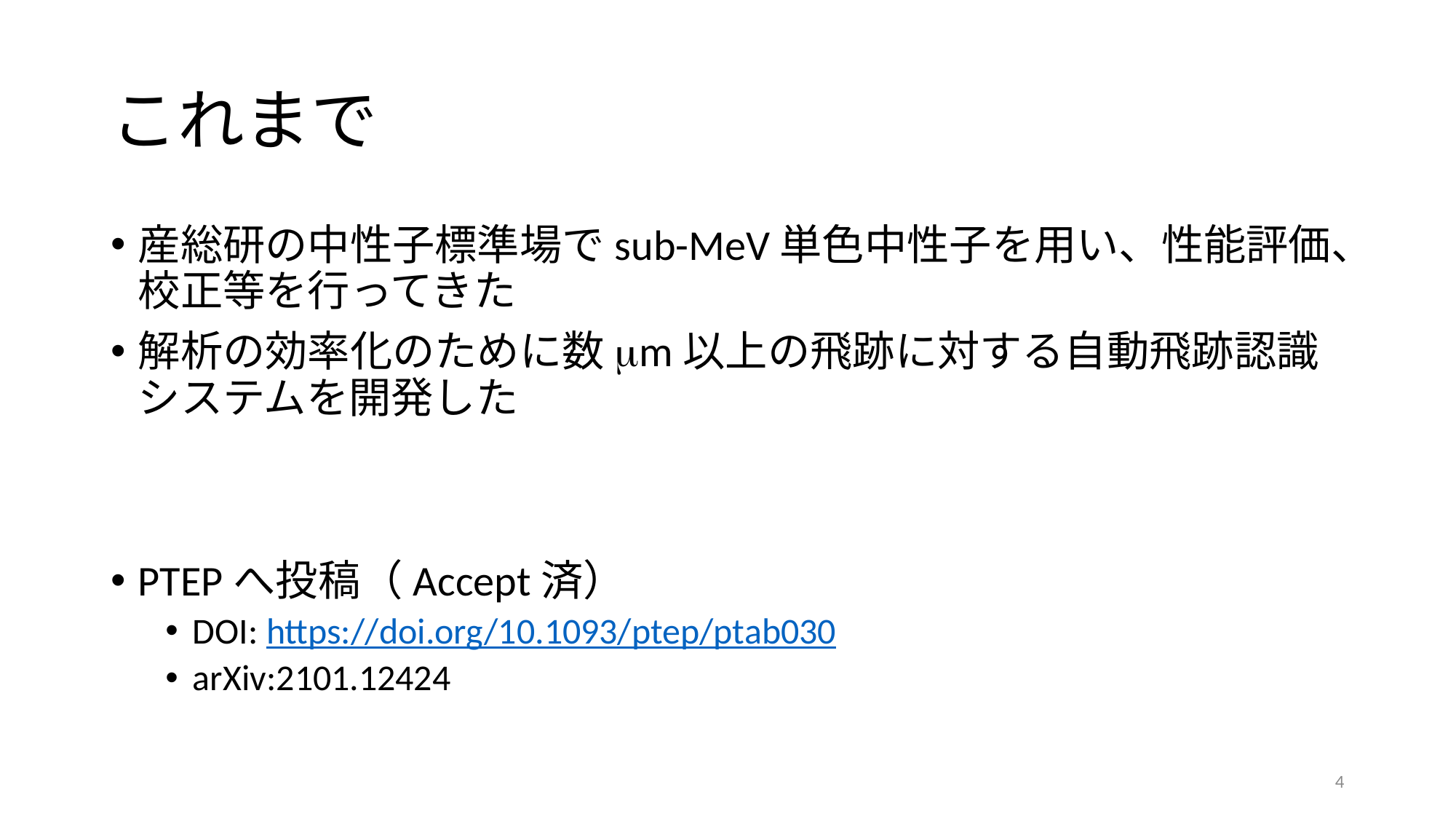

# これまで
産総研の中性子標準場でsub-MeV単色中性子を用い、性能評価、校正等を行ってきた
解析の効率化のために数μm以上の飛跡に対する自動飛跡認識システムを開発した

PTEPへ投稿（Accept済）
DOI: https://doi.org/10.1093/ptep/ptab030
arXiv:2101.12424

4